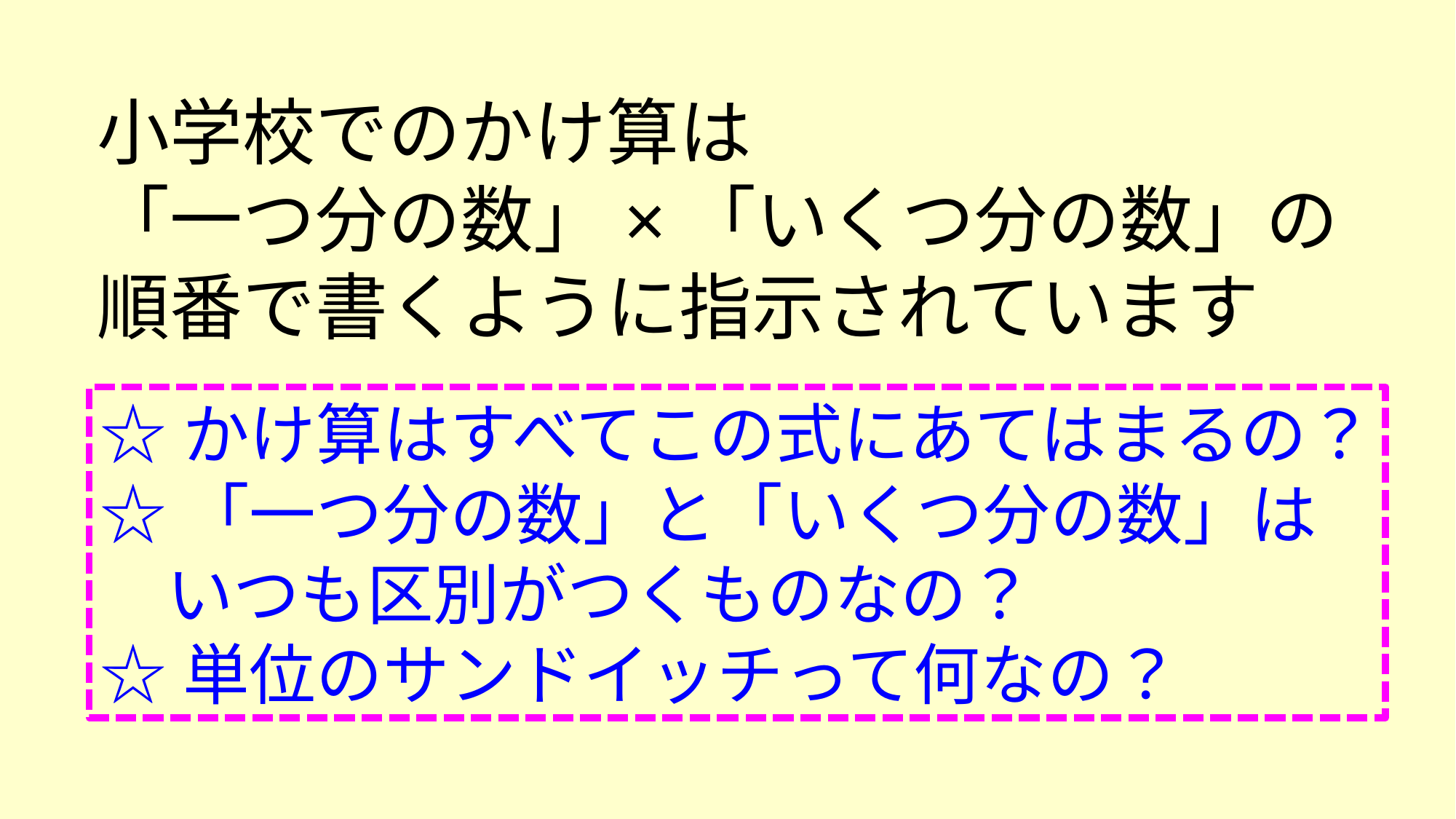

小学校でのかけ算は
「一つ分の数」×「いくつ分の数」の
順番で書くように指示されています
☆かけ算はすべてこの式にあてはまるの？
☆「一つ分の数」と「いくつ分の数」は
　いつも区別がつくものなの？
☆単位のサンドイッチって何なの？